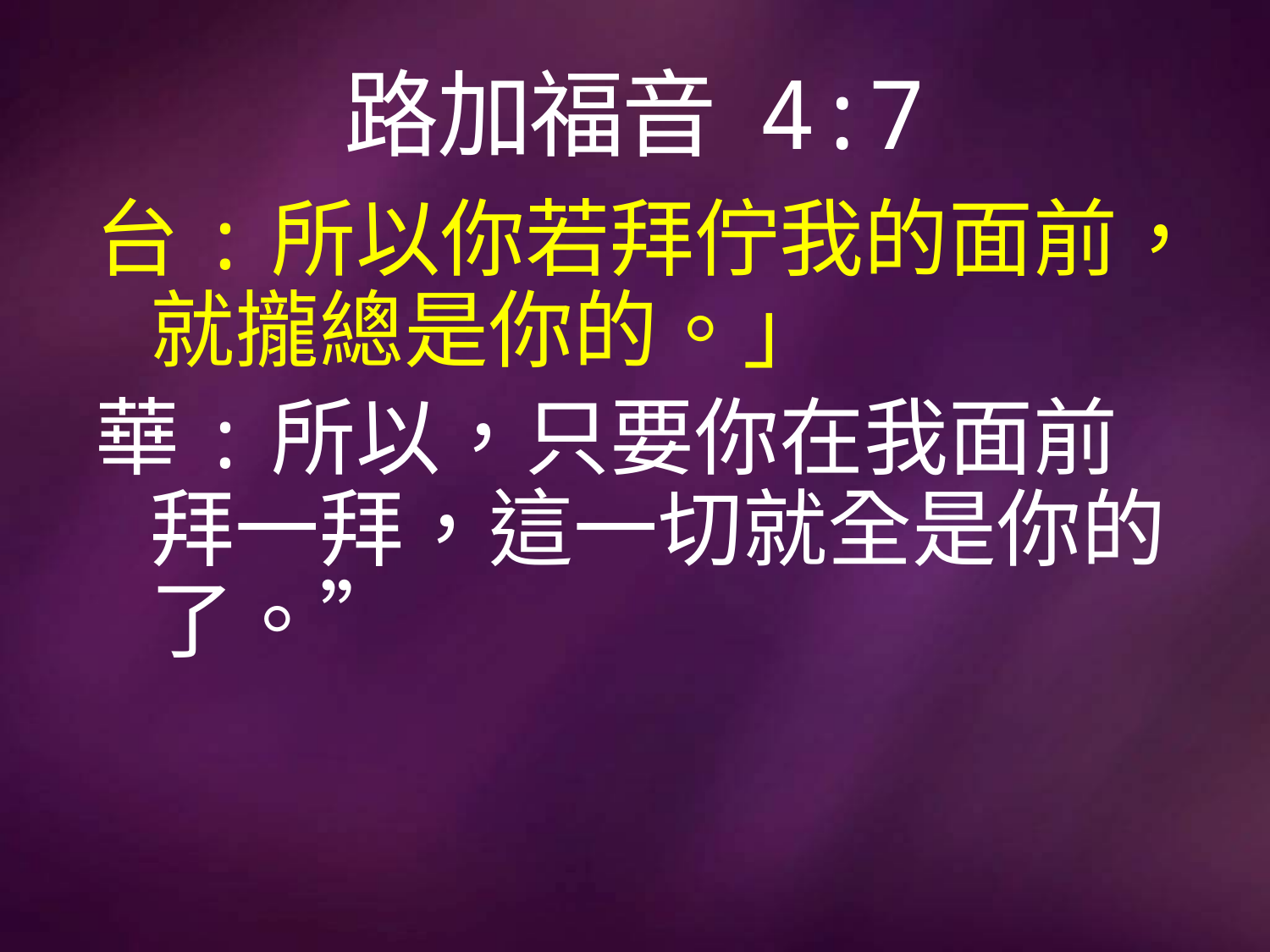

# 路加福音 4:7
台:所以你若拜佇我的面前，就攏總是你的。」
華:所以，只要你在我面前拜一拜，這一切就全是你的了。”